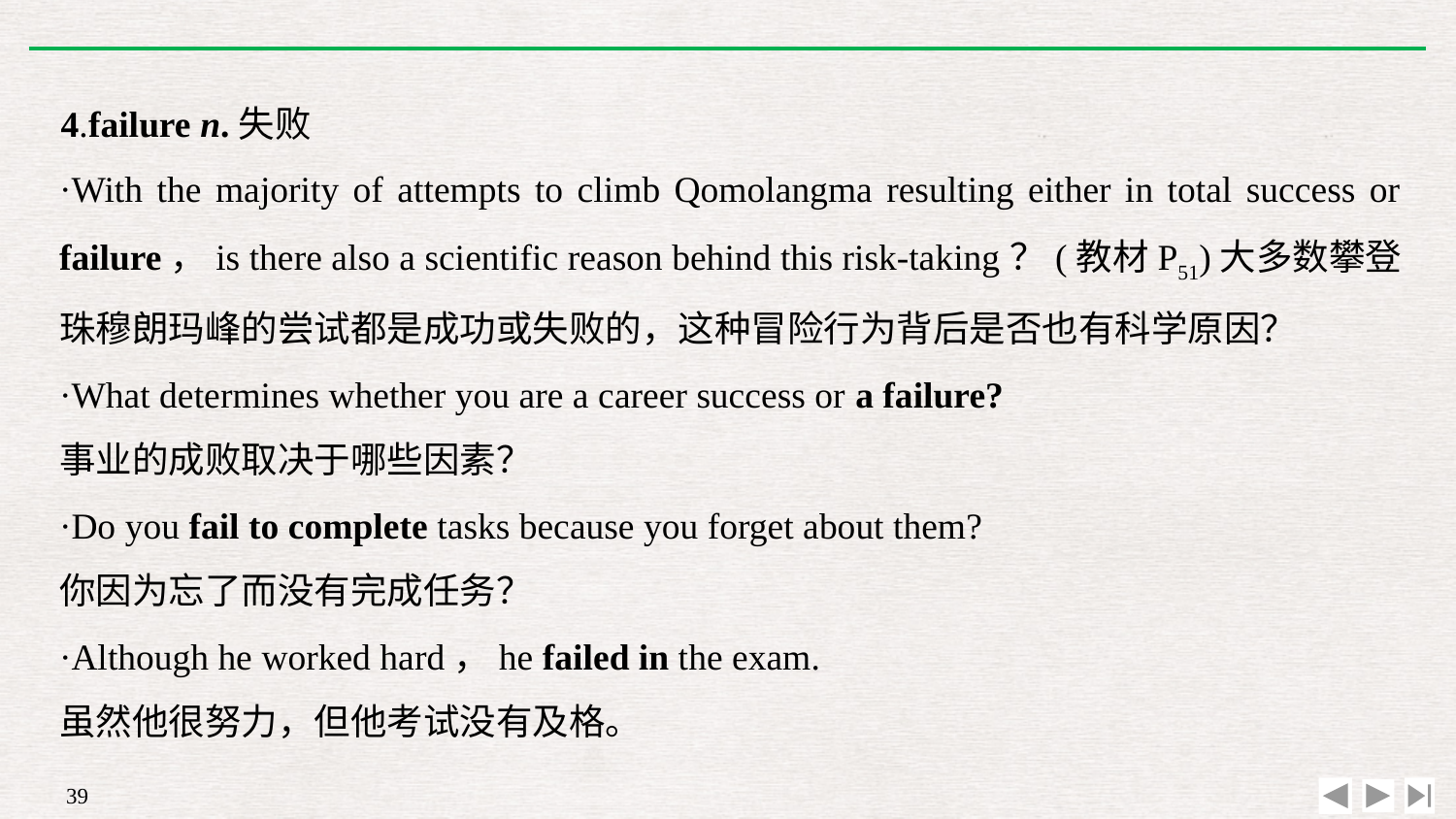

4.failure n.失败
·With the majority of attempts to climb Qomolangma resulting either in total success or failure，is there also a scientific reason behind this risk-taking？(教材P51)大多数攀登珠穆朗玛峰的尝试都是成功或失败的，这种冒险行为背后是否也有科学原因？
·What determines whether you are a career success or a failure?
事业的成败取决于哪些因素？
·Do you fail to complete tasks because you forget about them?
你因为忘了而没有完成任务？
·Although he worked hard，he failed in the exam.
虽然他很努力，但他考试没有及格。